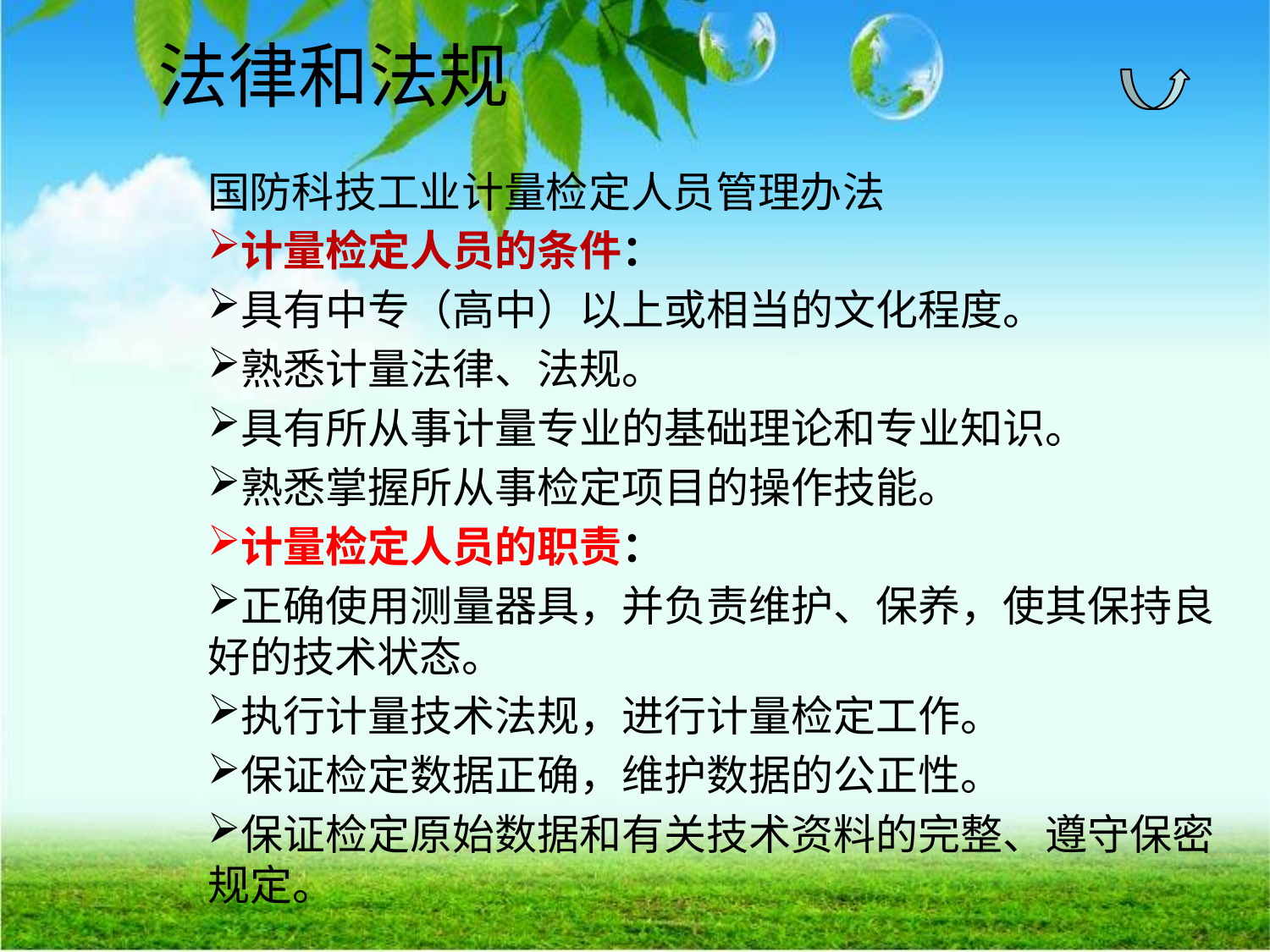

# 法律和法规

国防科技工业计量检定人员管理办法
计量检定人员的条件：
具有中专（高中）以上或相当的文化程度。
熟悉计量法律、法规。
具有所从事计量专业的基础理论和专业知识。
熟悉掌握所从事检定项目的操作技能。
计量检定人员的职责：
正确使用测量器具，并负责维护、保养，使其保持良好的技术状态。
执行计量技术法规，进行计量检定工作。
保证检定数据正确，维护数据的公正性。
保证检定原始数据和有关技术资料的完整、遵守保密规定。